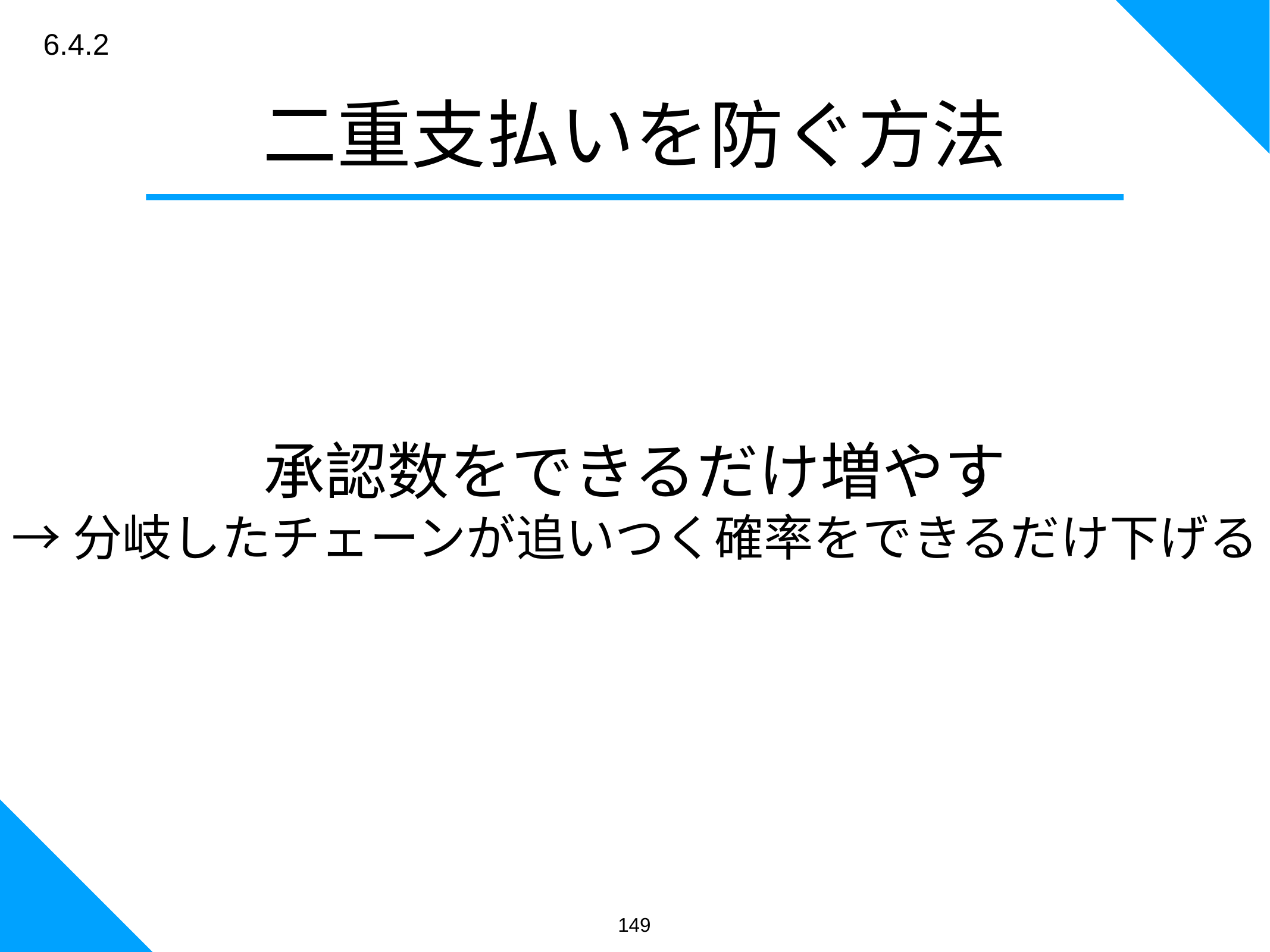

6.4.2
二重支払いを防ぐ方法
承認数をできるだけ増やす
→分岐したチェーンが追いつく確率をできるだけ下げる
149